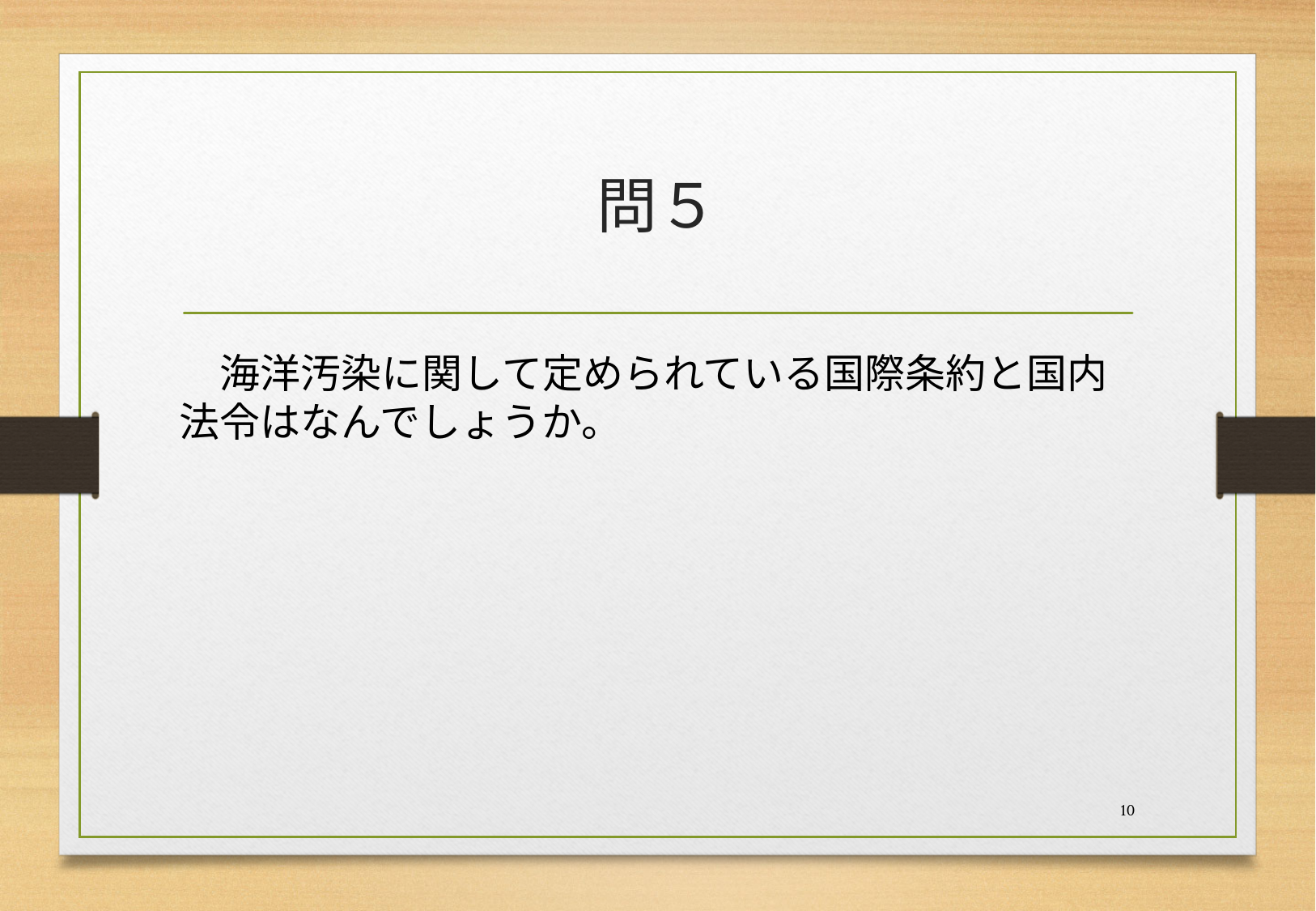

# 問５
　海洋汚染に関して定められている国際条約と国内法令はなんでしょうか。
10